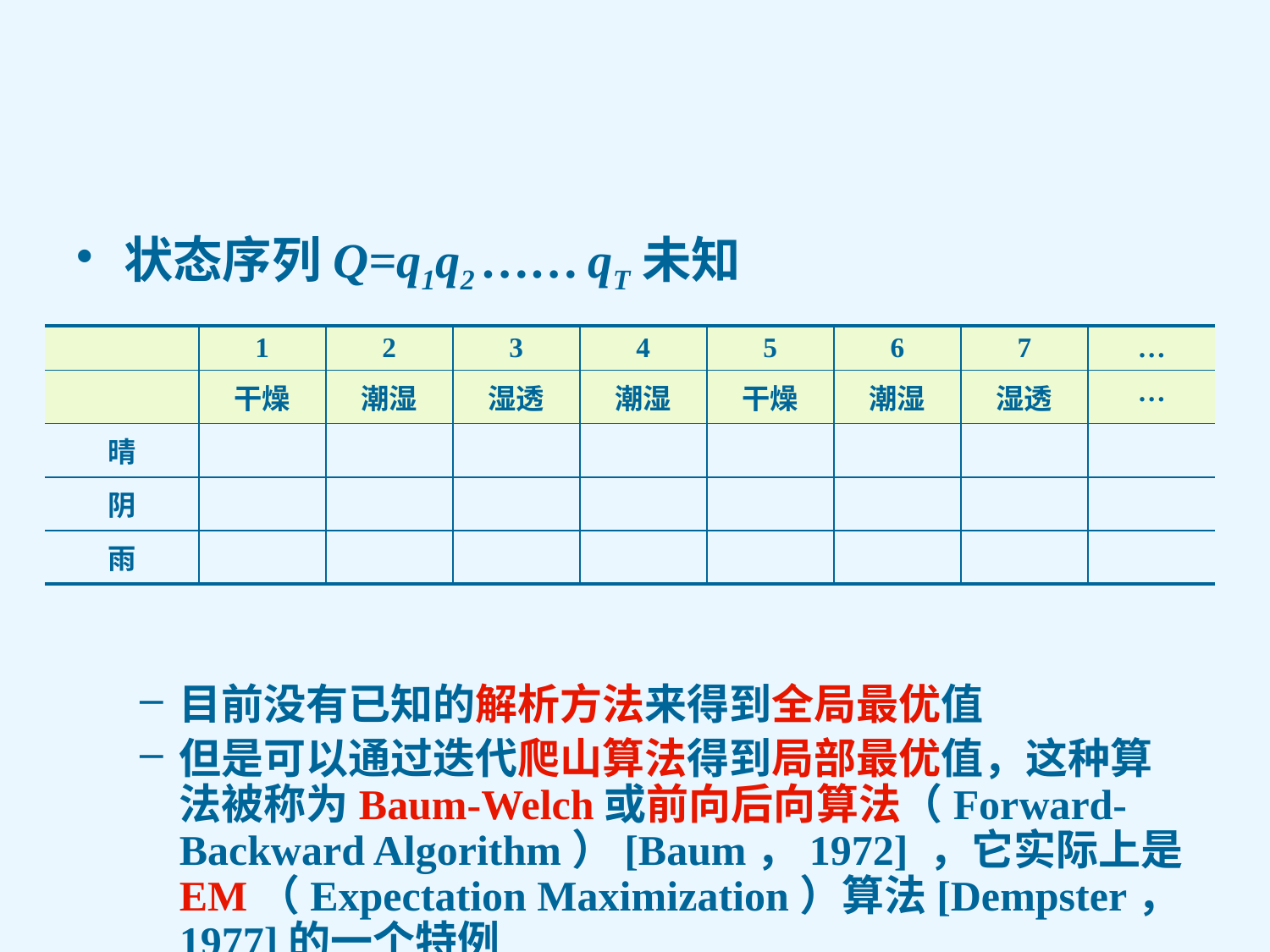

#
状态序列Q=q1q2 …… qT未知

目前没有已知的解析方法来得到全局最优值
但是可以通过迭代爬山算法得到局部最优值，这种算法被称为Baum-Welch或前向后向算法（Forward-Backward Algorithm）[Baum，1972] ，它实际上是EM（Expectation Maximization）算法[Dempster，1977]的一个特例

|  | 1 | 2 | 3 | 4 | 5 | 6 | 7 | … |
| --- | --- | --- | --- | --- | --- | --- | --- | --- |
|  | 干燥 | 潮湿 | 湿透 | 潮湿 | 干燥 | 潮湿 | 湿透 | … |
| 晴 |  |  |  |  |  |  |  |  |
| 阴 |  |  |  |  |  |  |  |  |
| 雨 |  |  |  |  |  |  |  |  |